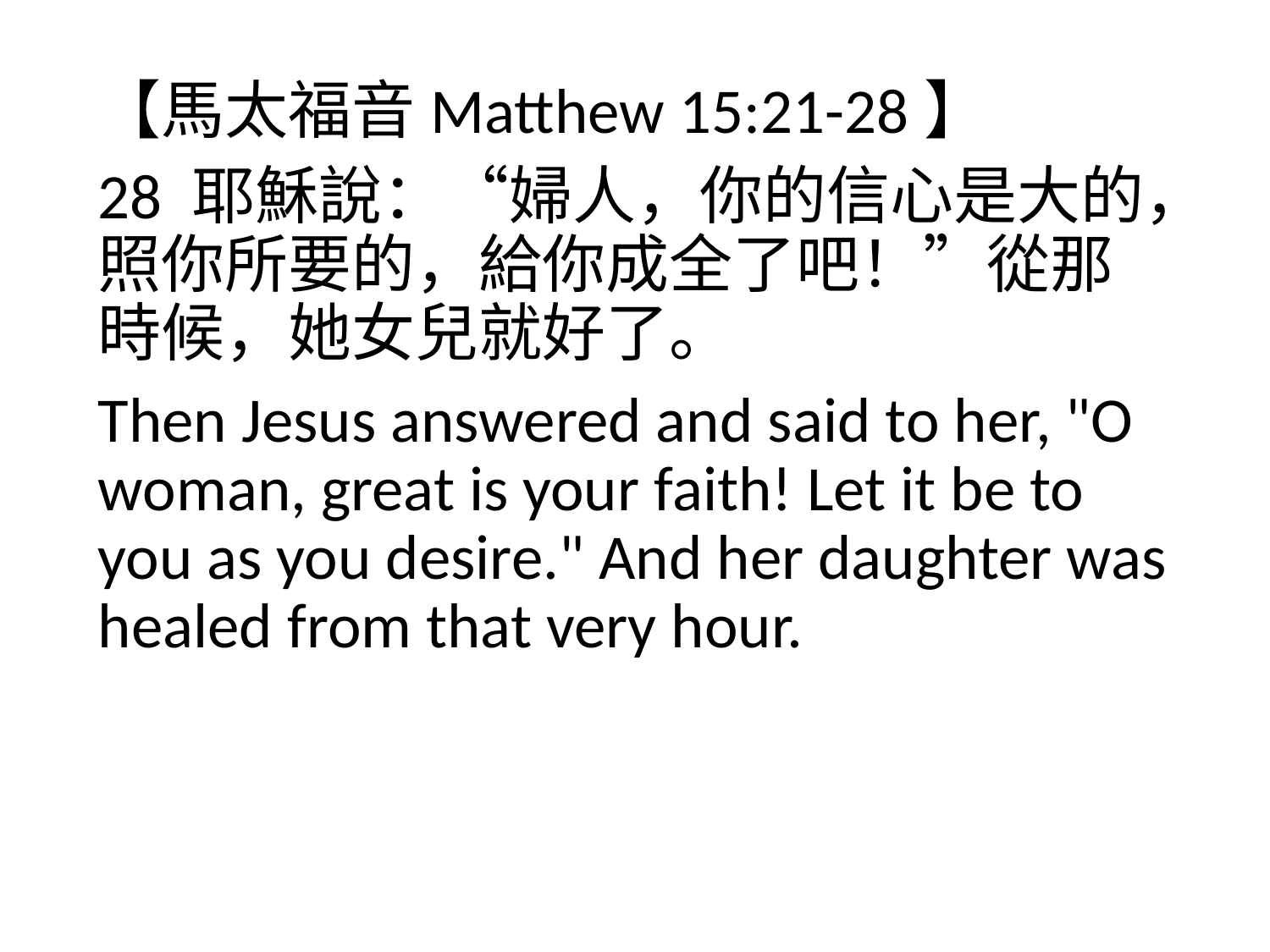

【馬太福音Matthew 15:21-28】
28 耶穌說：“婦人，你的信心是大的，照你所要的，給你成全了吧！”從那時候，她女兒就好了。
Then Jesus answered and said to her, "O woman, great is your faith! Let it be to you as you desire." And her daughter was healed from that very hour.